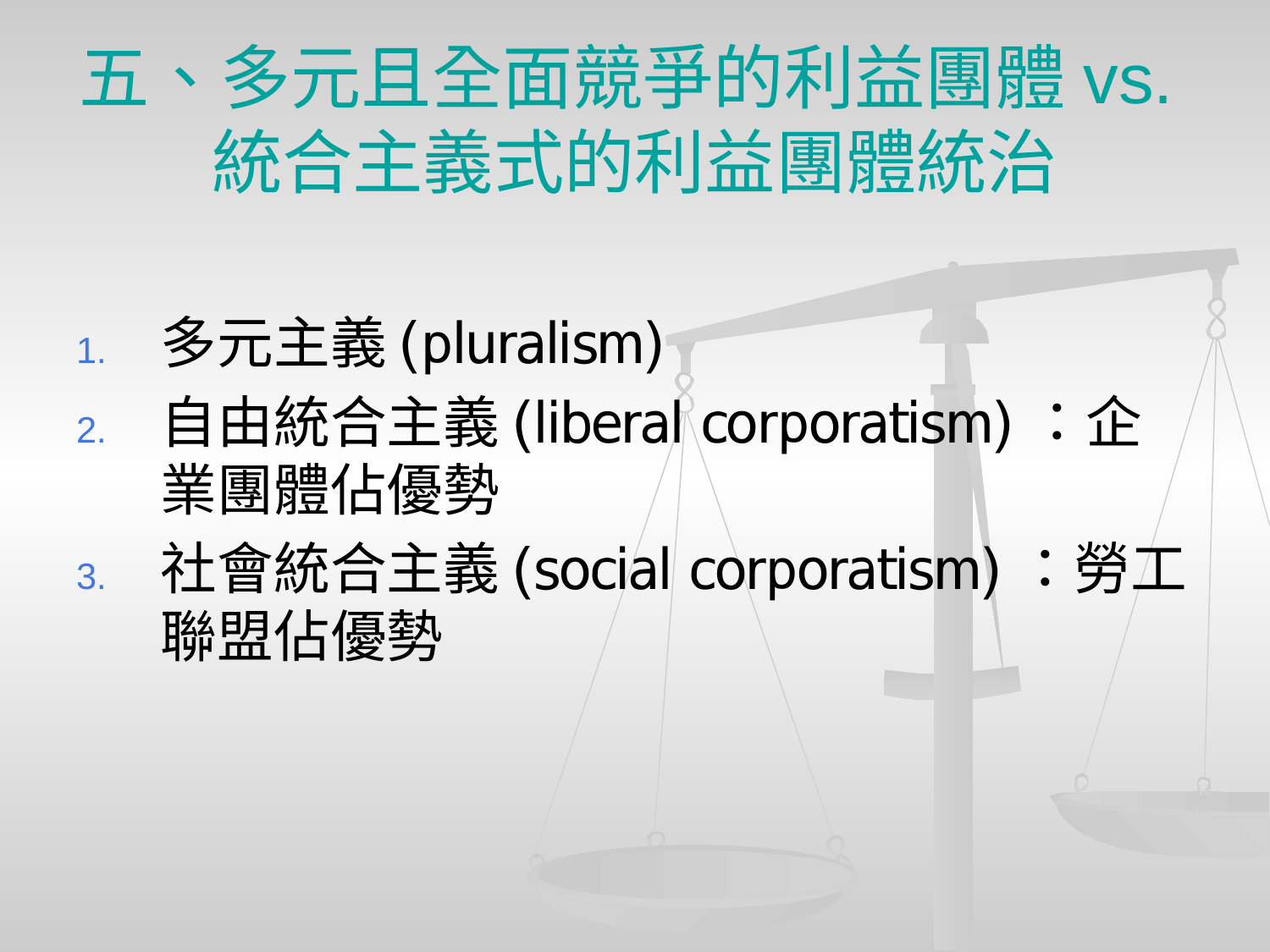

# 五、多元且全面競爭的利益團體vs.統合主義式的利益團體統治

多元主義(pluralism)
自由統合主義(liberal corporatism)：企業團體佔優勢
社會統合主義(social corporatism)：勞工聯盟佔優勢